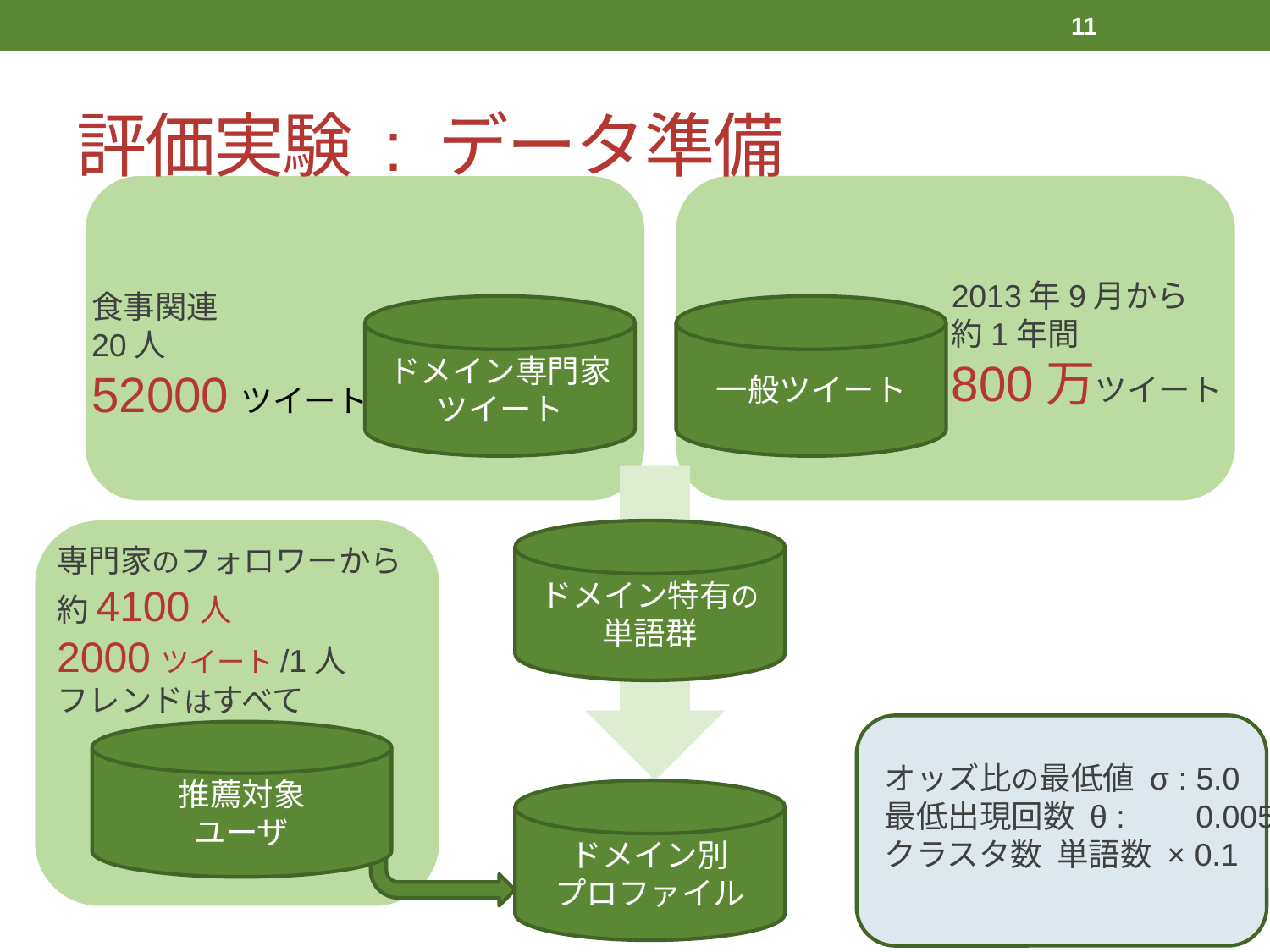

11
# 評価実験 : データ準備

2013年9月から
約1年間
800万ツイート
食事関連
20人
52000ツイート
ドメイン専門家
ツイート
一般ツイート

ドメイン特有の
単語群
専門家のフォロワーから
約4100人
2000ツイート/1人
フレンドはすべて

推薦対象
ユーザ
オッズ比の最低値 σ : 5.0
最低出現回数 θ :        0.005
クラスタ数  単語数 × 0.1
ドメイン別
プロファイル